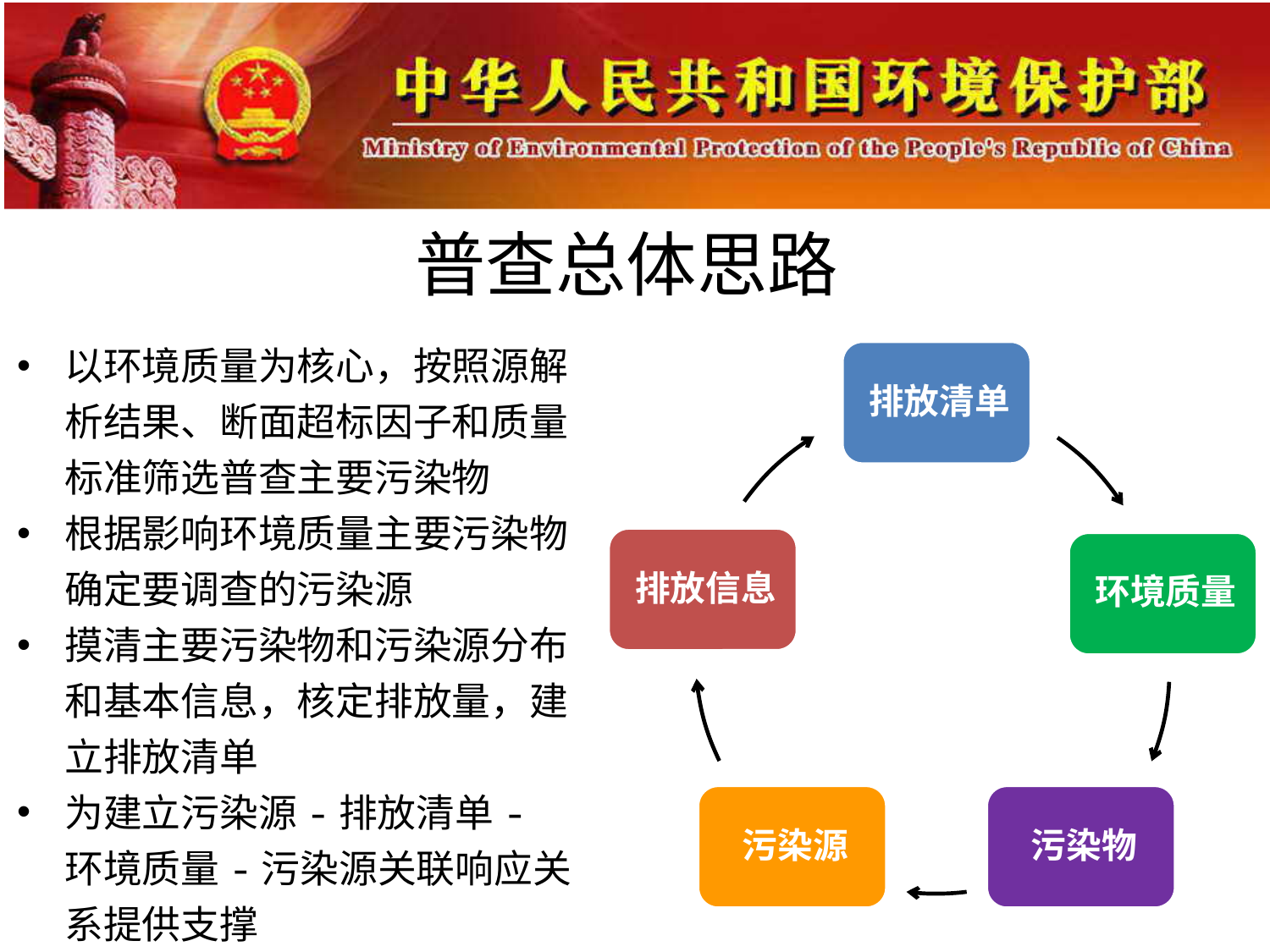

# 普查总体思路
以环境质量为核心，按照源解析结果、断面超标因子和质量标准筛选普查主要污染物
根据影响环境质量主要污染物确定要调查的污染源
摸清主要污染物和污染源分布和基本信息，核定排放量，建立排放清单
为建立污染源-排放清单-环境质量-污染源关联响应关系提供支撑
排放清单
环境质量
污染物
污染源
排放信息